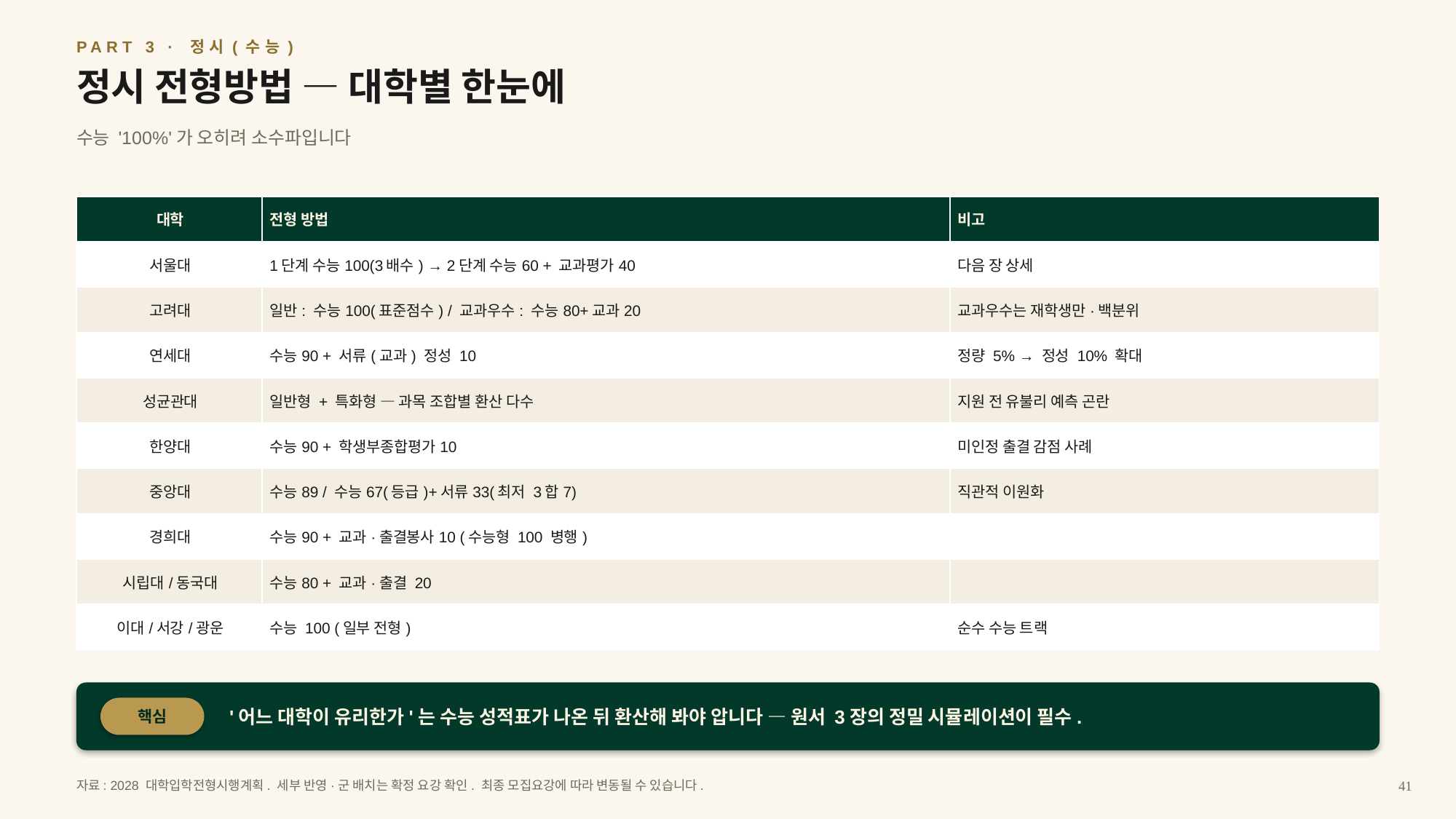

PART 3 · 정시(수능)
정시 전형방법 — 대학별 한눈에
수능 '100%'가 오히려 소수파입니다
| 대학 | 전형 방법 | 비고 |
| --- | --- | --- |
| 서울대 | 1단계 수능100(3배수) → 2단계 수능60 + 교과평가40 | 다음 장 상세 |
| 고려대 | 일반: 수능100(표준점수) / 교과우수: 수능80+교과20 | 교과우수는 재학생만·백분위 |
| 연세대 | 수능90 + 서류(교과) 정성 10 | 정량 5% → 정성 10% 확대 |
| 성균관대 | 일반형 + 특화형 — 과목 조합별 환산 다수 | 지원 전 유불리 예측 곤란 |
| 한양대 | 수능90 + 학생부종합평가10 | 미인정 출결 감점 사례 |
| 중앙대 | 수능89 / 수능67(등급)+서류33(최저 3합7) | 직관적 이원화 |
| 경희대 | 수능90 + 교과·출결봉사10 (수능형 100 병행) |  |
| 시립대/동국대 | 수능80 + 교과·출결 20 |  |
| 이대/서강/광운 | 수능 100 (일부 전형) | 순수 수능 트랙 |

'어느 대학이 유리한가'는 수능 성적표가 나온 뒤 환산해 봐야 압니다 — 원서 3장의 정밀 시뮬레이션이 필수.
핵심
자료: 2028 대학입학전형시행계획. 세부 반영·군 배치는 확정 요강 확인. 최종 모집요강에 따라 변동될 수 있습니다.
41